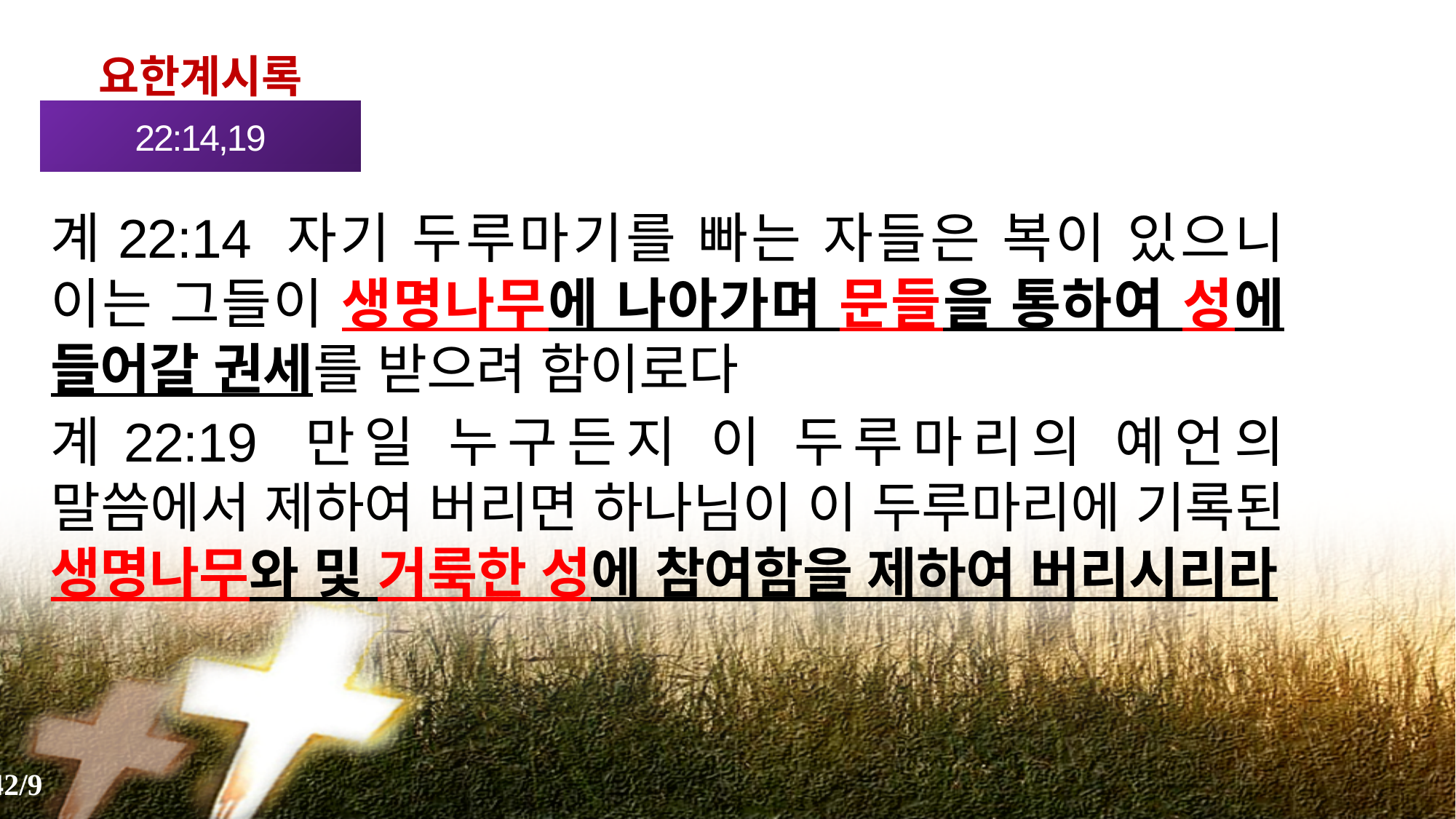

요한계시록

22:14,19
계22:14 자기 두루마기를 빠는 자들은 복이 있으니 이는 그들이 생명나무에 나아가며 문들을 통하여 성에 들어갈 권세를 받으려 함이로다
계22:19 만일 누구든지 이 두루마리의 예언의 말씀에서 제하여 버리면 하나님이 이 두루마리에 기록된 생명나무와 및 거룩한 성에 참여함을 제하여 버리시리라